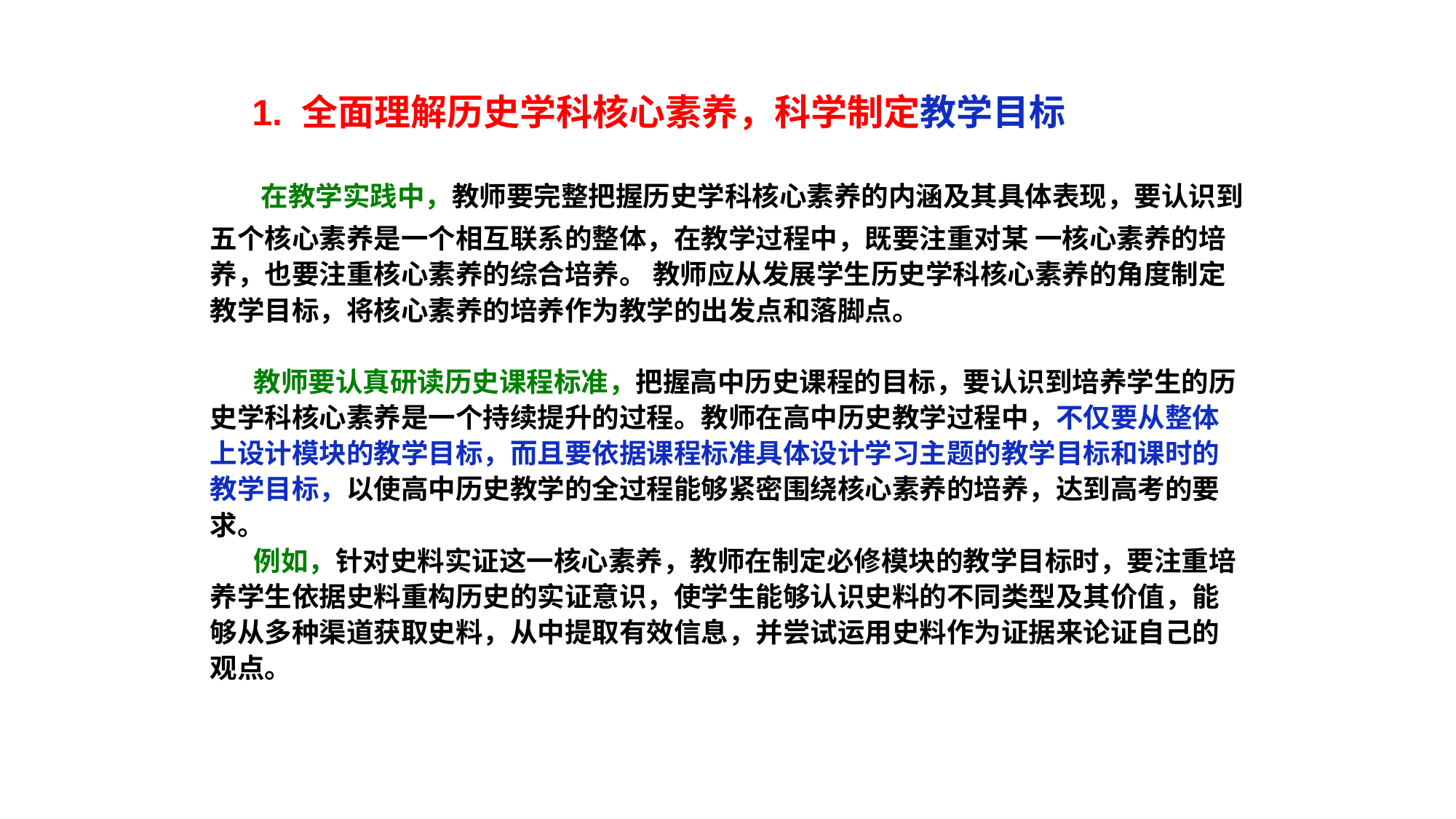

1. 全面理解历史学科核心素养，科学制定教学目标
      在教学实践中，教师要完整把握历史学科核心素养的内涵及其具体表现，要认识到五个核心素养是一个相互联系的整体，在教学过程中，既要注重对某 一核心素养的培养，也要注重核心素养的综合培养。 教师应从发展学生历史学科核心素养的角度制定教学目标，将核心素养的培养作为教学的出发点和落脚点。

      教师要认真研读历史课程标准，把握高中历史课程的目标，要认识到培养学生的历史学科核心素养是一个持续提升的过程。教师在高中历史教学过程中，不仅要从整体上设计模块的教学目标，而且要依据课程标准具体设计学习主题的教学目标和课时的教学目标，以使高中历史教学的全过程能够紧密围绕核心素养的培养，达到高考的要求。
      例如，针对史料实证这一核心素养，教师在制定必修模块的教学目标时，要注重培养学生依据史料重构历史的实证意识，使学生能够认识史料的不同类型及其价值，能够从多种渠道获取史料，从中提取有效信息，并尝试运用史料作为证据来论证自己的观点。